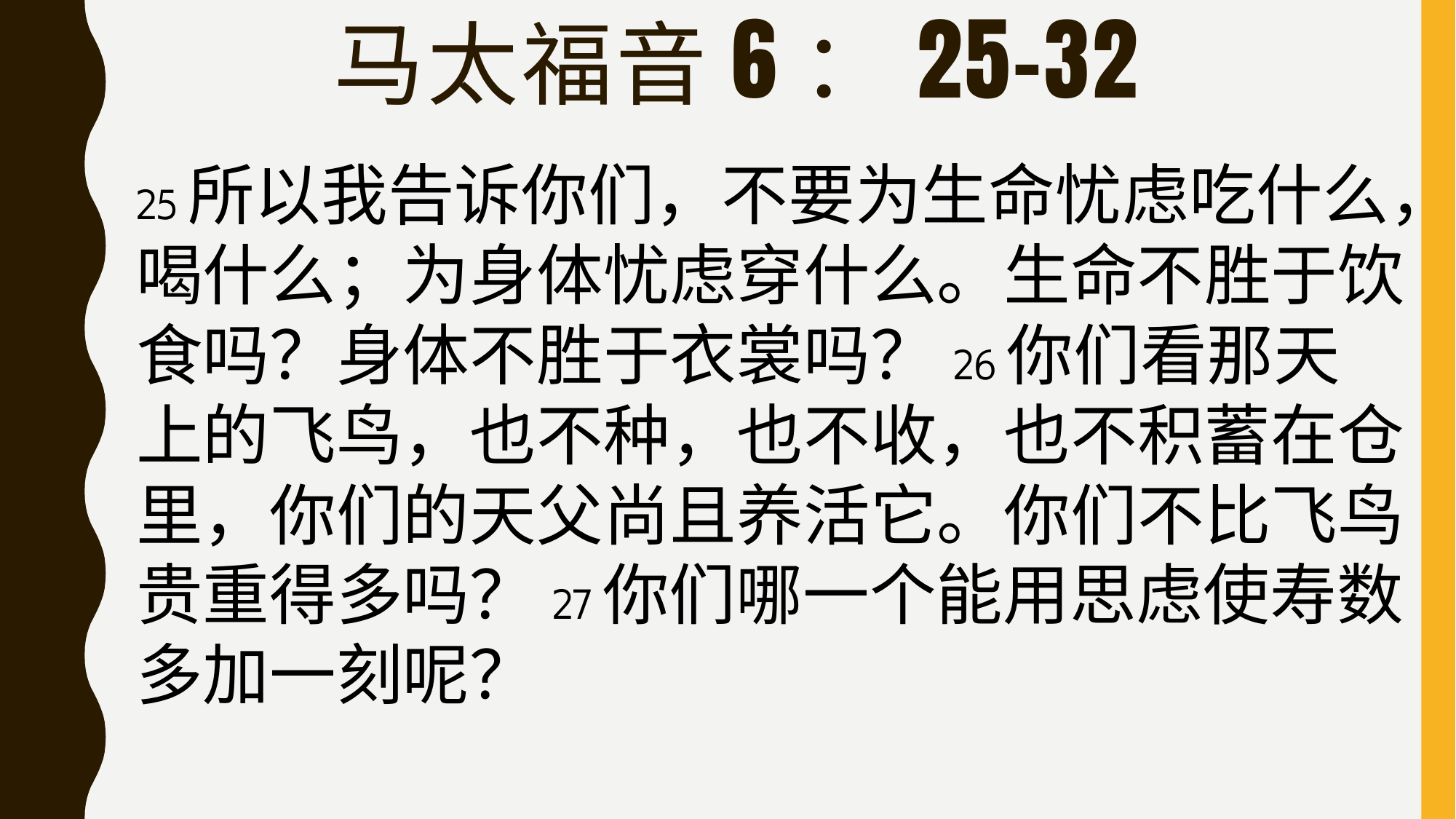

# 马太福音6：25-32

25所以我告诉你们，不要为生命忧虑吃什么，喝什么；为身体忧虑穿什么。生命不胜于饮食吗？身体不胜于衣裳吗？26你们看那天上的飞鸟，也不种，也不收，也不积蓄在仓里，你们的天父尚且养活它。你们不比飞鸟贵重得多吗？27你们哪一个能用思虑使寿数多加一刻呢？